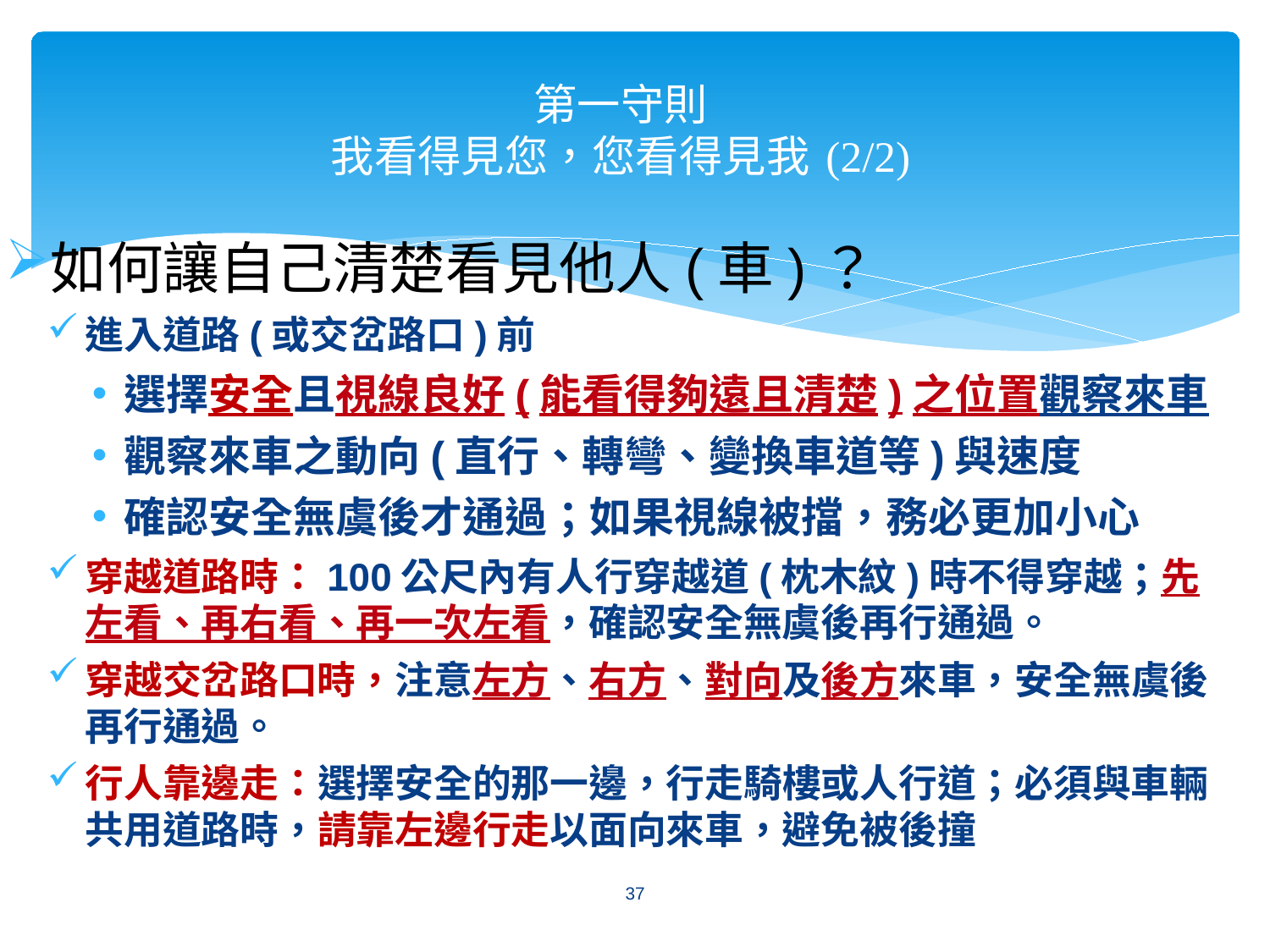

第一守則
我看得見您，您看得見我 (2/2)
如何讓自己清楚看見他人(車)？
進入道路(或交岔路口)前
選擇安全且視線良好(能看得夠遠且清楚)之位置觀察來車
觀察來車之動向(直行、轉彎、變換車道等)與速度
確認安全無虞後才通過；如果視線被擋，務必更加小心
穿越道路時：100公尺內有人行穿越道(枕木紋)時不得穿越；先左看、再右看、再一次左看，確認安全無虞後再行通過。
穿越交岔路口時，注意左方、右方、對向及後方來車，安全無虞後再行通過。
行人靠邊走：選擇安全的那一邊，行走騎樓或人行道；必須與車輛共用道路時，請靠左邊行走以面向來車，避免被後撞
37